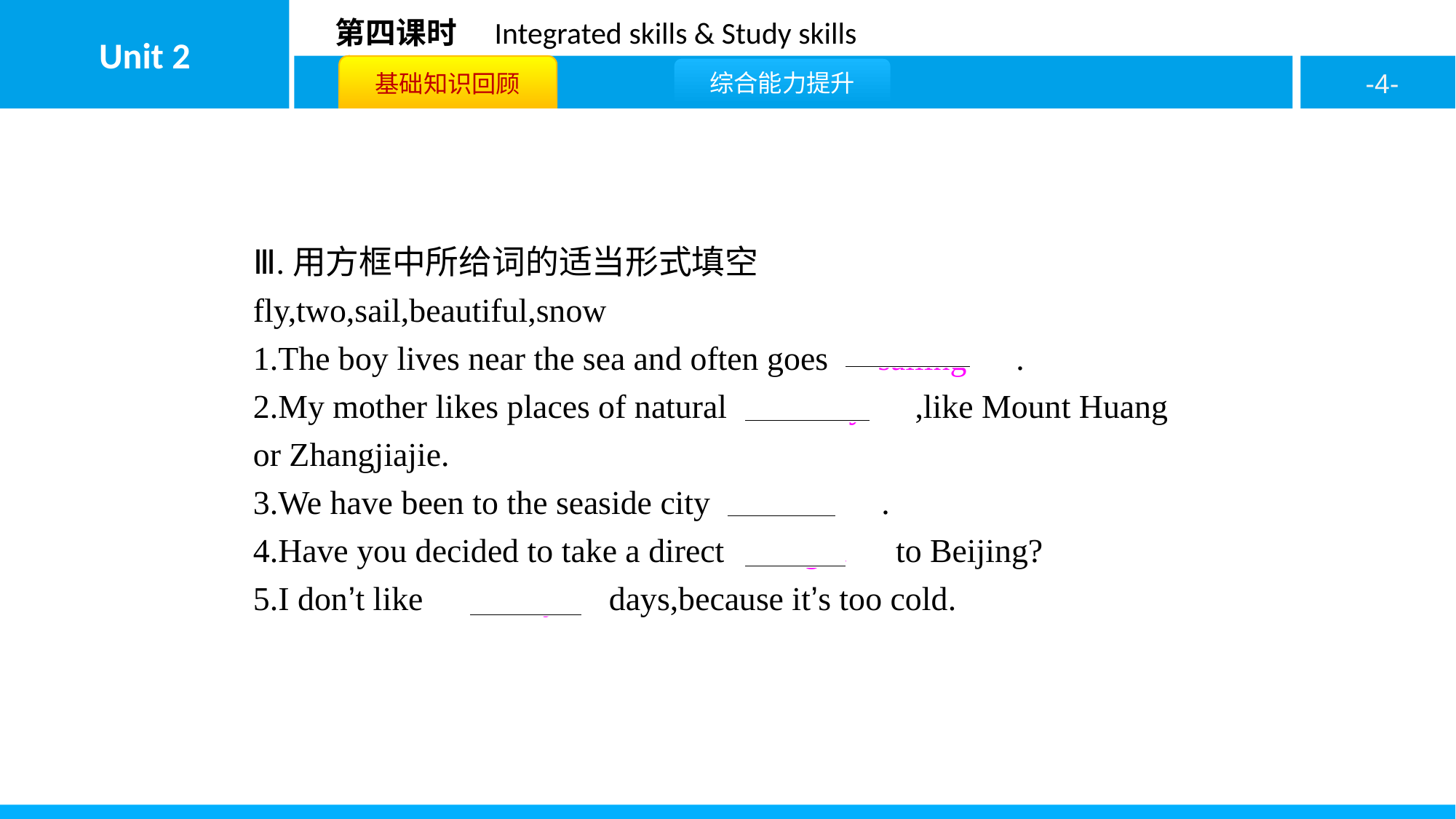

Ⅲ.用方框中所给词的适当形式填空
fly,two,sail,beautiful,snow
1.The boy lives near the sea and often goes　sailing　.
2.My mother likes places of natural　beauty　,like Mount Huang or Zhangjiajie.
3.We have been to the seaside city　twice　.
4.Have you decided to take a direct　flight　to Beijing?
5.I don’t like　snowy　days,because it’s too cold.